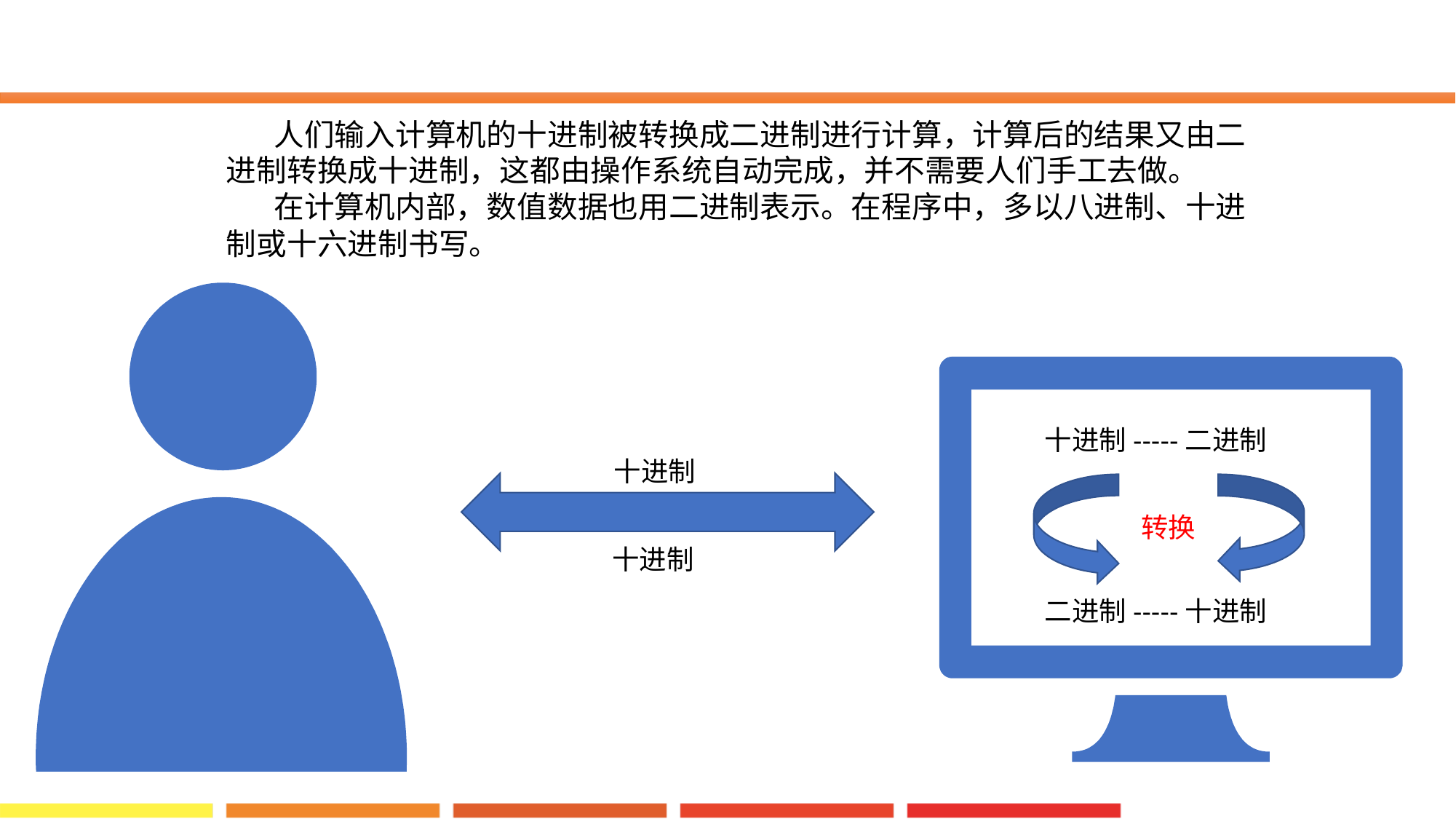

人们输入计算机的十进制被转换成二进制进行计算，计算后的结果又由二进制转换成十进制，这都由操作系统自动完成，并不需要人们手工去做。
      在计算机内部，数值数据也用二进制表示。在程序中，多以八进制、十进制或十六进制书写。

十进制-----二进制
十进制

转换
十进制
二进制-----十进制